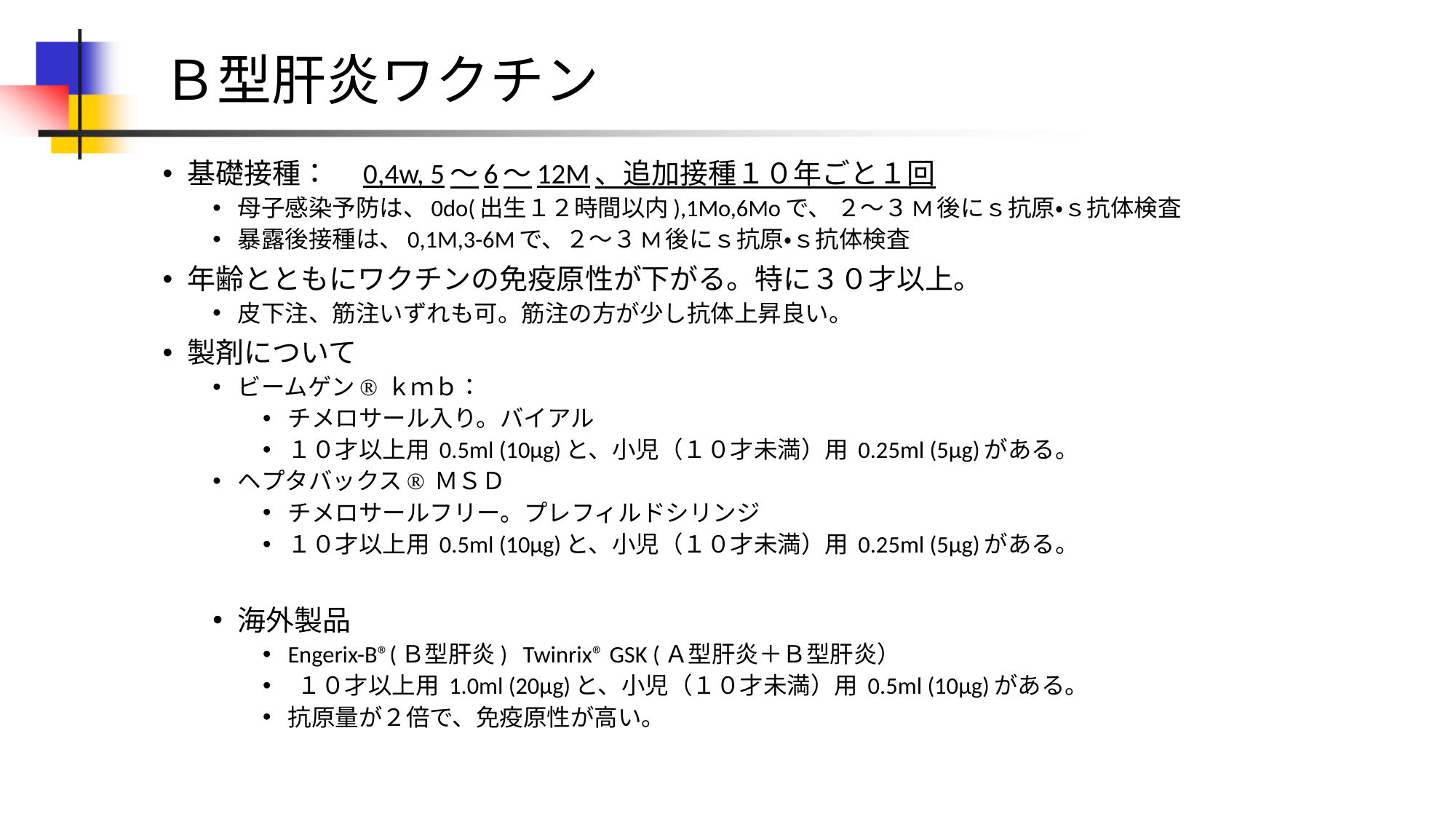

# Ｂ型肝炎ワクチン
基礎接種：　0,4w, 5～6～12M、追加接種１０年ごと１回
母子感染予防は、0do(出生１２時間以内),1Mo,6Moで、 ２～３M後にｓ抗原・ｓ抗体検査
暴露後接種は、0,1M,3-6Mで、２～３M後にｓ抗原・ｓ抗体検査
年齢とともにワクチンの免疫原性が下がる。特に３０才以上。
皮下注、筋注いずれも可。筋注の方が少し抗体上昇良い。
製剤について
ビームゲン® ｋｍｂ：
チメロサール入り。バイアル
１０才以上用 0.5ml (10μg)と、小児（１０才未満）用 0.25ml (5μg)がある。
ヘプタバックス® ＭＳＤ
チメロサールフリー。プレフィルドシリンジ
１０才以上用 0.5ml (10μg)と、小児（１０才未満）用 0.25ml (5μg)がある。

海外製品
Engerix-B®(Ｂ型肝炎)   Twinrix® GSK (Ａ型肝炎＋Ｂ型肝炎）
 １０才以上用 1.0ml (20μg)と、小児（１０才未満）用 0.5ml (10μg)がある。
抗原量が２倍で、免疫原性が高い。